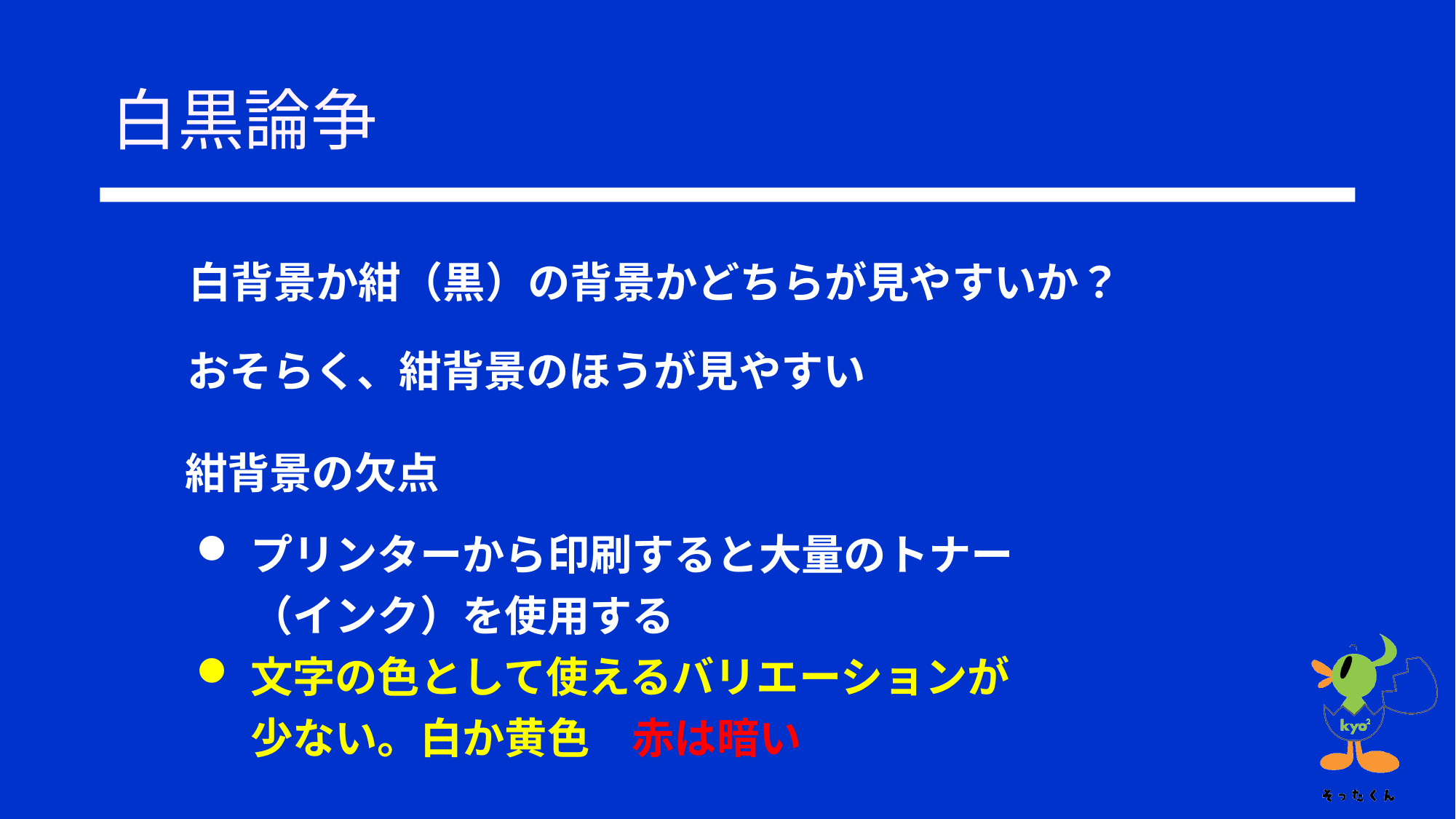

# 白黒論争
白背景か紺（黒）の背景かどちらが見やすいか？
おそらく、紺背景のほうが見やすい
紺背景の欠点
プリンターから印刷すると大量のトナー（インク）を使用する
文字の色として使えるバリエーションが少ない。白か黄色　赤は暗い